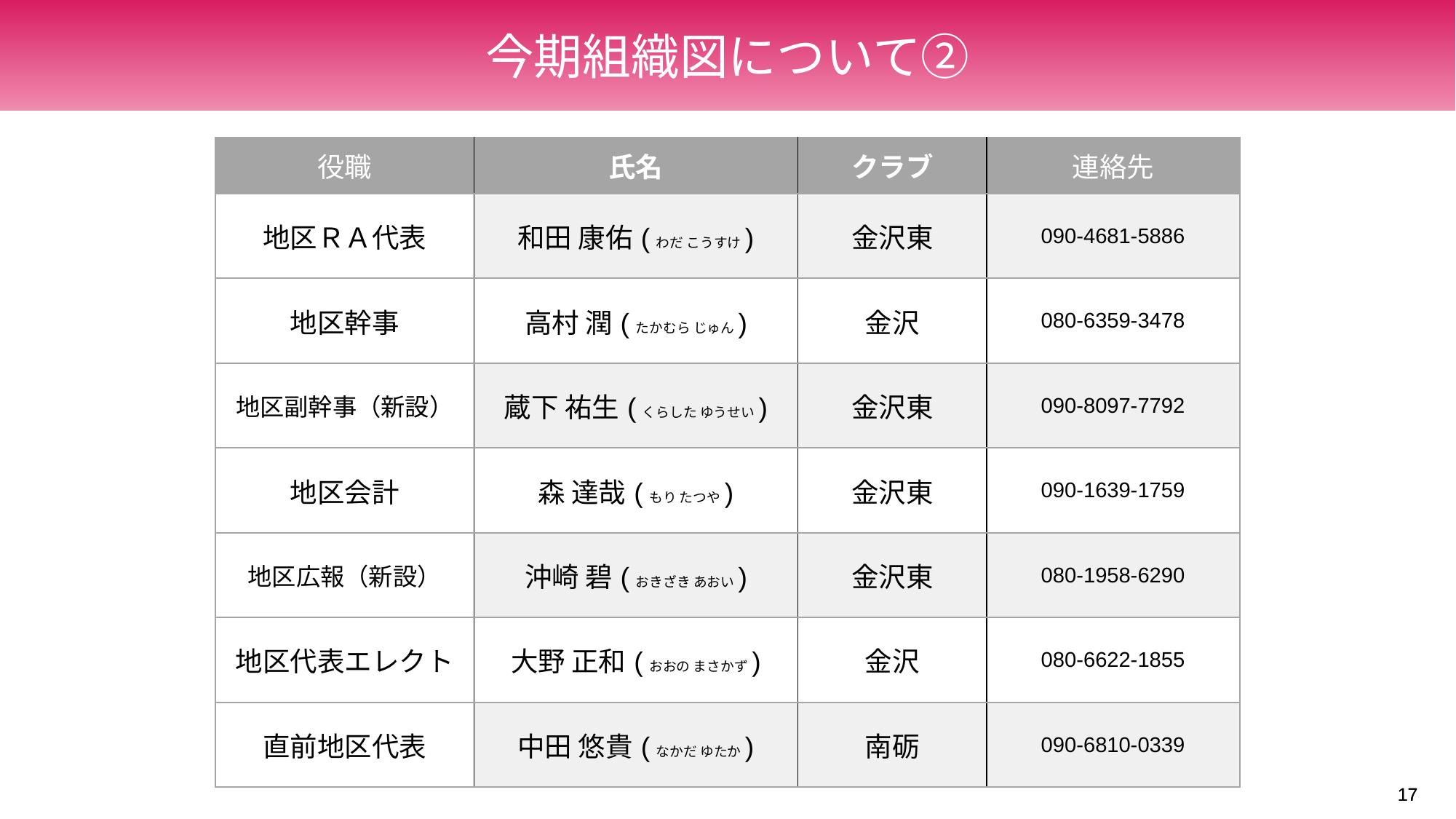

今期組織図について②
| 役職 | 氏名 | クラブ | 連絡先 |
| --- | --- | --- | --- |
| 地区ＲＡ代表 | 和田 康佑(わだ こうすけ) | 金沢東 | 090-4681-5886 |
| 地区幹事 | 高村 潤(たかむら じゅん) | 金沢 | 080-6359-3478 |
| 地区副幹事（新設） | 蔵下 祐生(くらした ゆうせい) | 金沢東 | 090-8097-7792 |
| 地区会計 | 森 達哉(もり たつや) | 金沢東 | 090-1639-1759 |
| 地区広報（新設） | 沖崎 碧(おきざき あおい) | 金沢東 | 080-1958-6290 |
| 地区代表エレクト | 大野 正和(おおの まさかず) | 金沢 | 080-6622-1855 |
| 直前地区代表 | 中田 悠貴(なかだ ゆたか) | 南砺 | 090-6810-0339 |